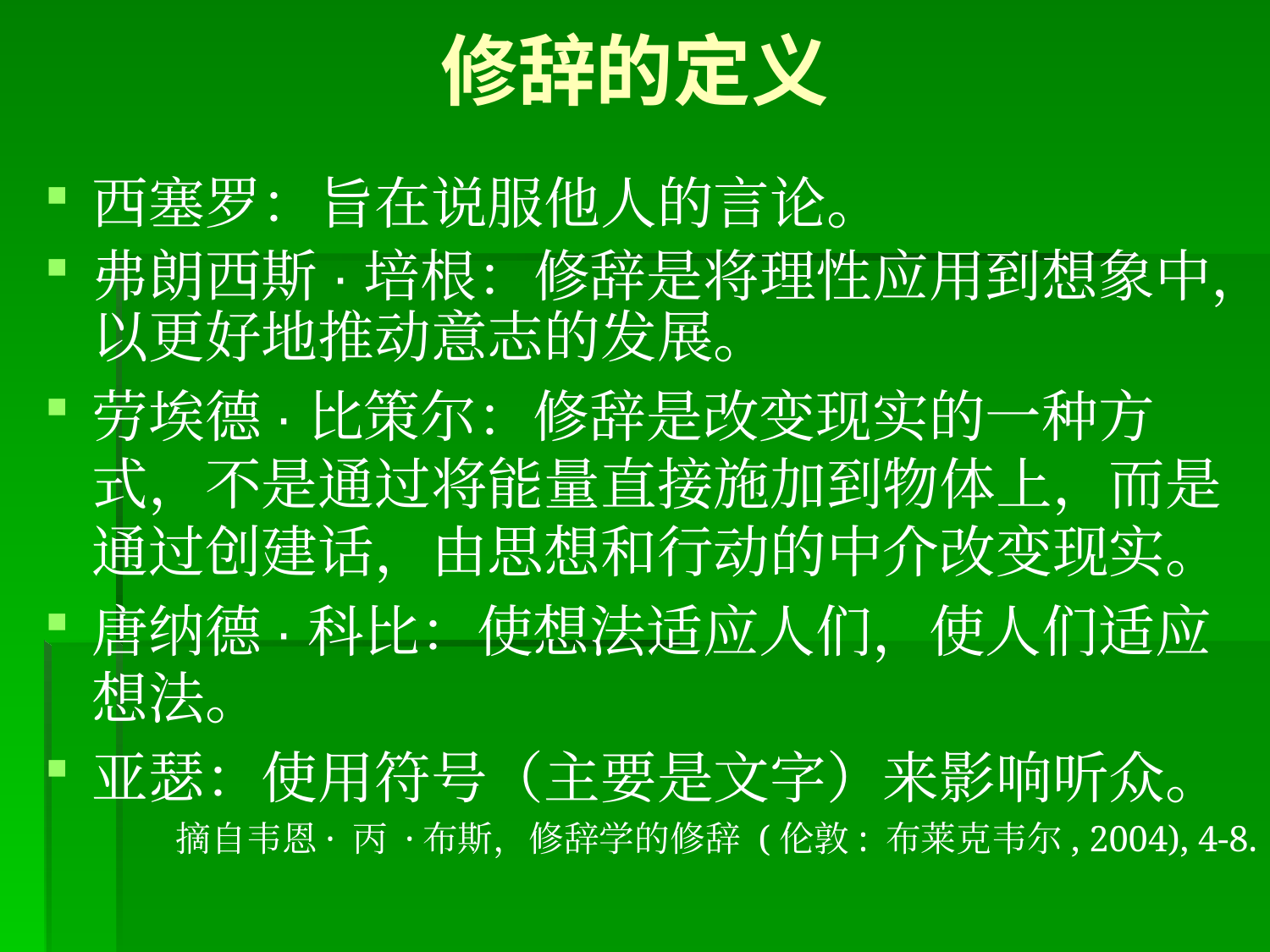

# 修辞的定义
西塞罗：旨在说服他人的言论。
弗朗西斯·培根：修辞是将理性应用到想象中，以更好地推动意志的发展。
劳埃德·比策尔：修辞是改变现实的一种方式，不是通过将能量直接施加到物体上，而是通过创建话，由思想和行动的中介改变现实。
唐纳德·科比：使想法适应人们，使人们适应想法。
亚瑟：使用符号（主要是文字）来影响听众。
摘自韦恩· 丙 ·布斯，修辞学的修辞 (伦敦: 布莱克韦尔, 2004), 4-8.